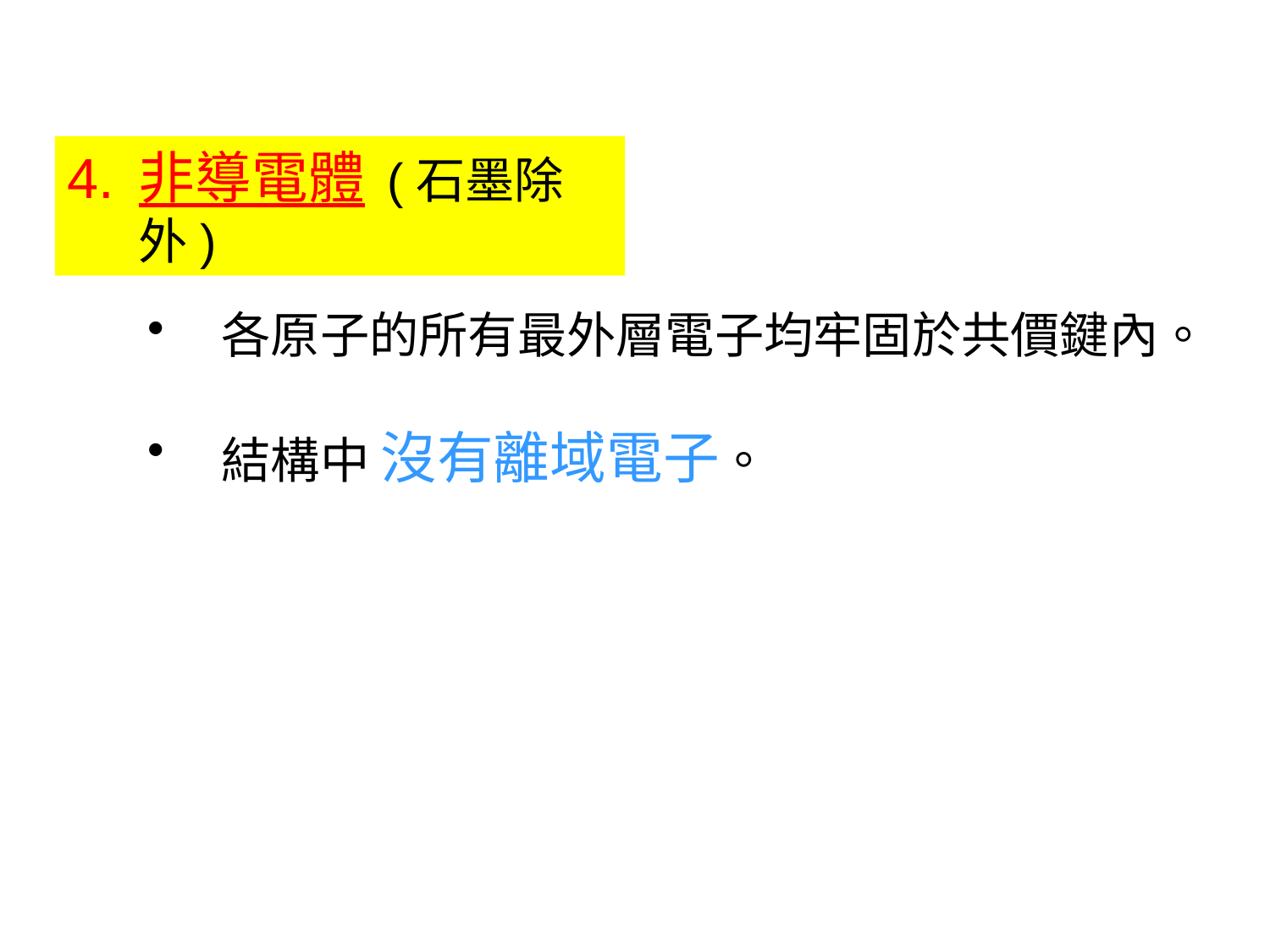

非導電體 (石墨除外)
各原子的所有最外層電子均牢固於共價鍵內。
結構中 沒有離域電子。